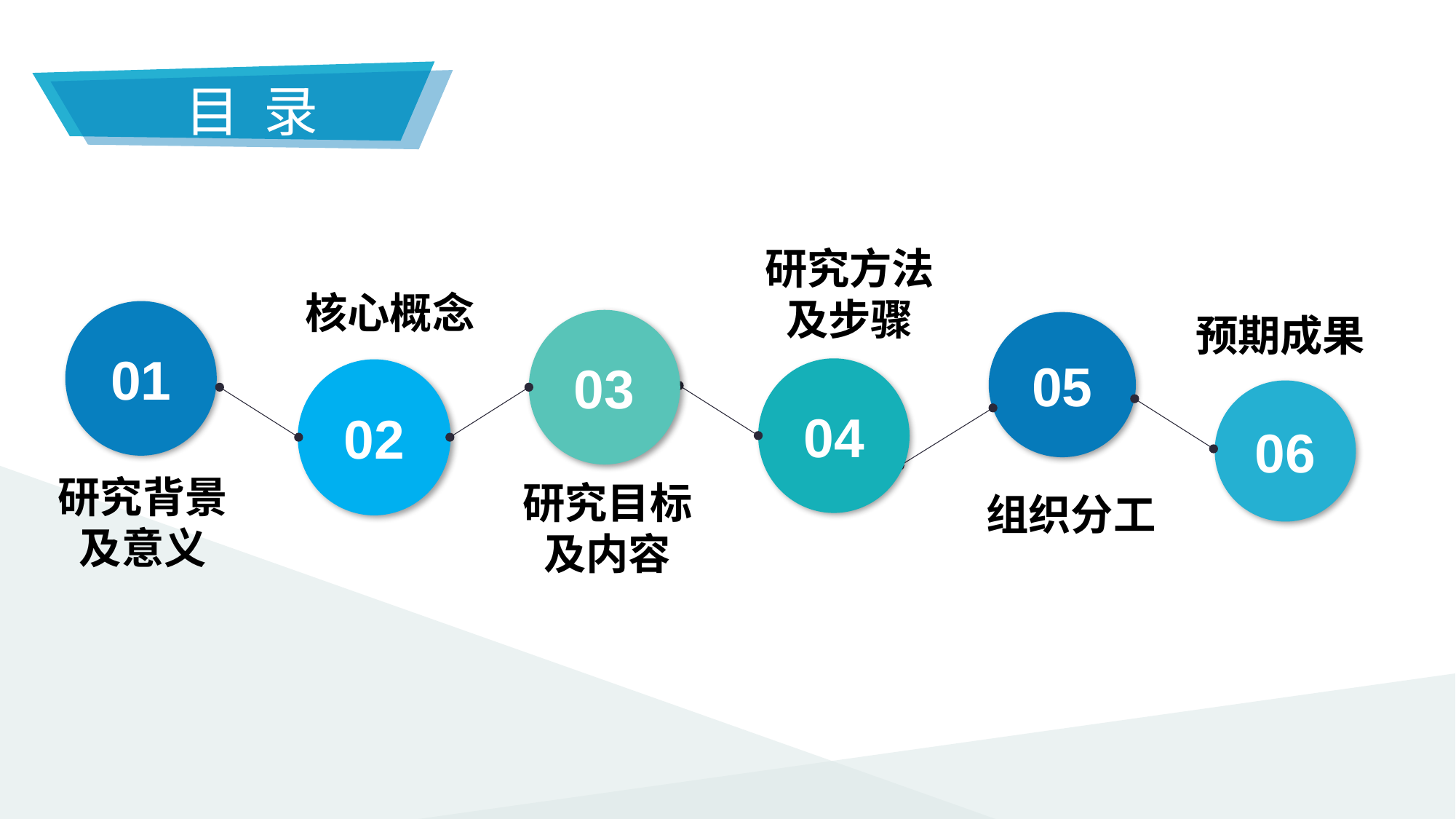

目  录
研究方法
及步骤
核心概念
01
预期成果
03
05
04
02
06

研究背景
及意义
研究目标
及内容
组织分工